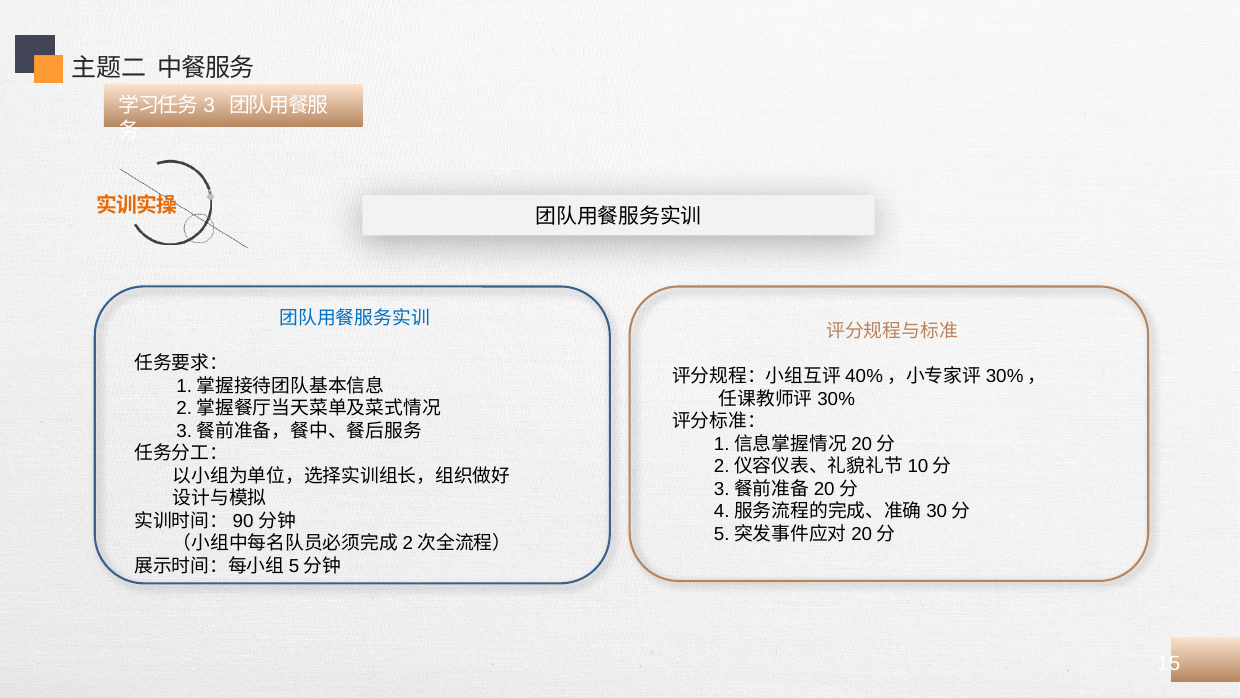

主题二  中餐服务
学习任务3  团队用餐服务
团队用餐服务实训

团队用餐服务实训

任务要求：
        1.掌握接待团队基本信息
        2.掌握餐厅当天菜单及菜式情况
        3.餐前准备，餐中、餐后服务
任务分工：
        以小组为单位，选择实训组长，组织做好
        设计与模拟
实训时间：90分钟
        （小组中每名队员必须完成2次全流程）
展示时间：每小组5分钟

评分规程与标准

评分规程：小组互评40%，小专家评30%，
          任课教师评30%
评分标准：
        1.信息掌握情况20分
        2.仪容仪表、礼貌礼节10分
        3.餐前准备20分
        4.服务流程的完成、准确30分
        5.突发事件应对20分